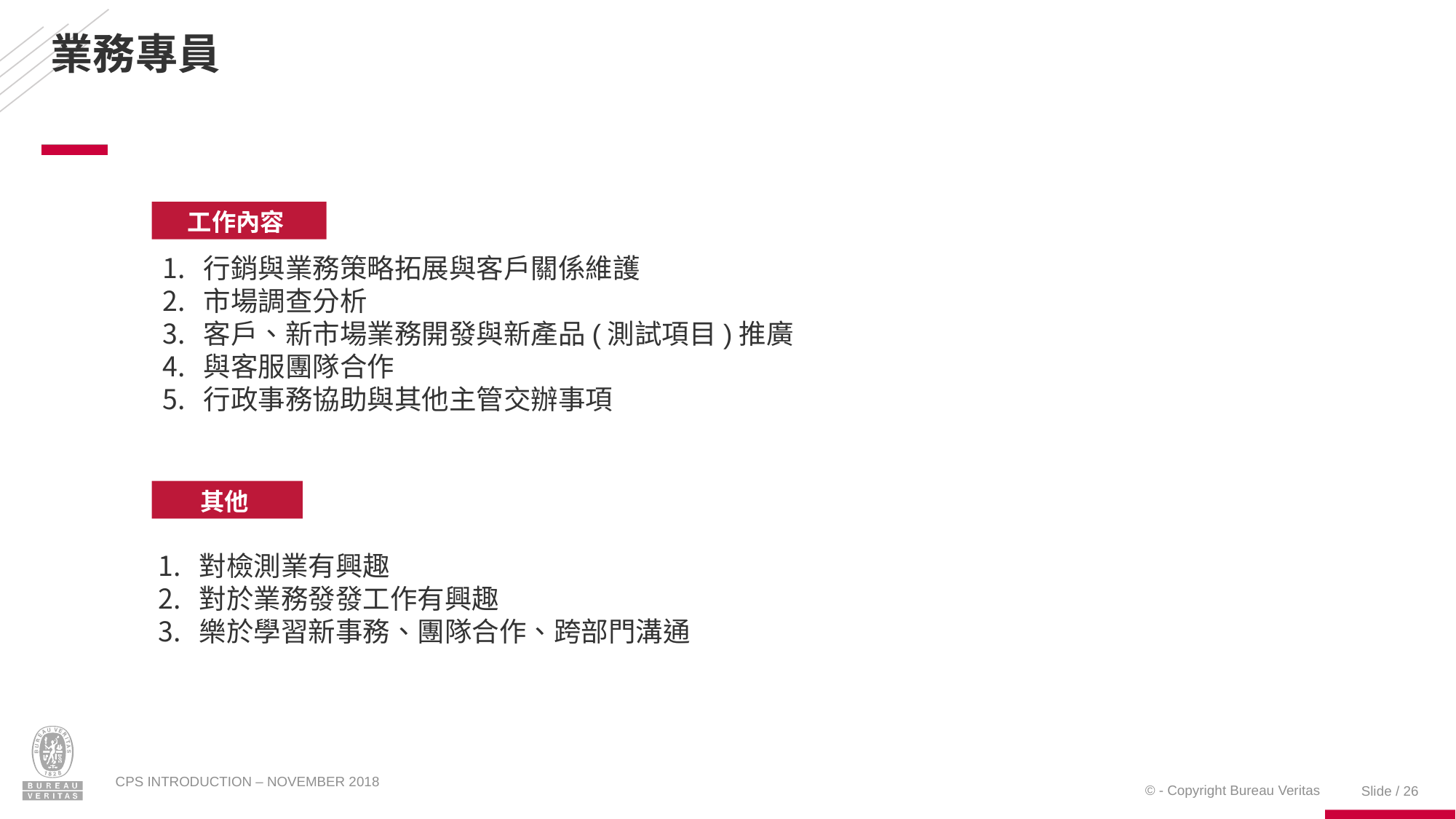

# 業務專員

工作內容
行銷與業務策略拓展與客戶關係維護
市場調查分析
客戶、新市場業務開發與新產品(測試項目)推廣
與客服團隊合作
行政事務協助與其他主管交辦事項

其他
對檢測業有興趣
對於業務發發工作有興趣
樂於學習新事務、團隊合作、跨部門溝通
CPS INTRODUCTION – NOVEMBER 2018
Slide / 26